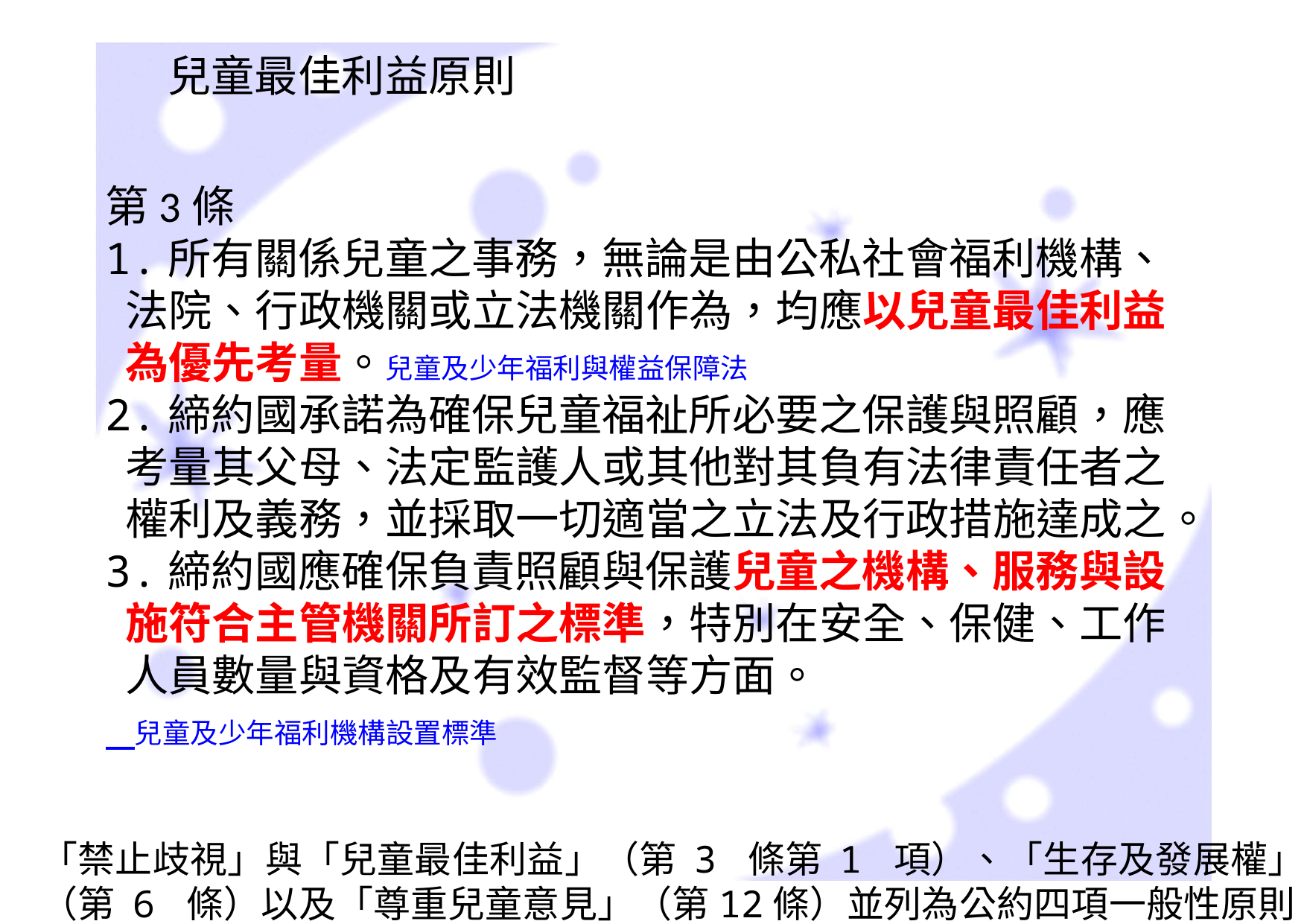

兒童最佳利益原則
第3條
1.所有關係兒童之事務，無論是由公私社會福利機構、法院、行政機關或立法機關作為，均應以兒童最佳利益為優先考量。兒童及少年福利與權益保障法
2.締約國承諾為確保兒童福祉所必要之保護與照顧，應考量其父母、法定監護人或其他對其負有法律責任者之權利及義務，並採取一切適當之立法及行政措施達成之。
3.締約國應確保負責照顧與保護兒童之機構、服務與設施符合主管機關所訂之標準，特別在安全、保健、工作人員數量與資格及有效監督等方面。
   兒童及少年福利機構設置標準
「禁止歧視」與「兒童最佳利益」（第 3 條第 1 項）、「生存及發展權」（第 6 條）以及「尊重兒童意見」（第12條）並列為公約四項一般性原則